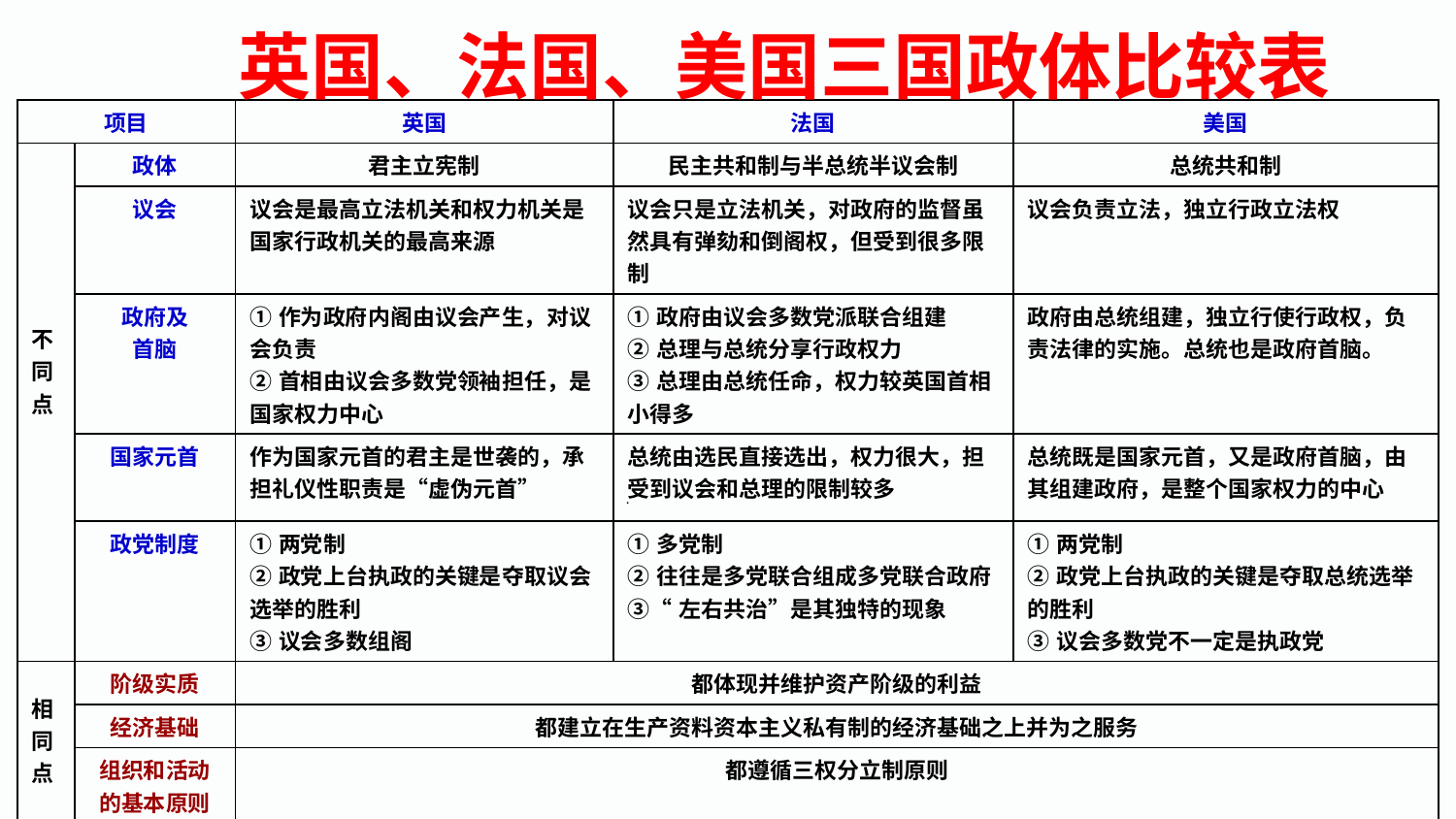

英国、法国、美国三国政体比较表
| 项目 |  | 英国 | 法国 | 美国 |
| --- | --- | --- | --- | --- |
| 不同点 | 政体 | 君主立宪制 | 民主共和制与半总统半议会制 | 总统共和制 |
|  | 议会 | 议会是最高立法机关和权力机关是国家行政机关的最高来源 | 议会只是立法机关，对政府的监督虽然具有弹劾和倒阁权，但受到很多限制 | 议会负责立法，独立行政立法权 |
|  | 政府及 首脑 | ①作为政府内阁由议会产生，对议会负责 ②首相由议会多数党领袖担任，是国家权力中心 | ①政府由议会多数党派联合组建 ②总理与总统分享行政权力 ③总理由总统任命，权力较英国首相小得多 | 政府由总统组建，独立行使行政权，负责法律的实施。总统也是政府首脑。 |
|  | 国家元首 | 作为国家元首的君主是世袭的，承担礼仪性职责是“虚伪元首” | 总统由选民直接选出，权力很大，担受到议会和总理的限制较多 | 总统既是国家元首，又是政府首脑，由其组建政府，是整个国家权力的中心 |
|  | 政党制度 | ①两党制 ②政党上台执政的关键是夺取议会选举的胜利 ③议会多数组阁 | ①多党制 ②往往是多党联合组成多党联合政府 ③“左右共治”是其独特的现象 | ①两党制 ②政党上台执政的关键是夺取总统选举的胜利 ③议会多数党不一定是执政党 |
| 相同点 | 阶级实质 | 都体现并维护资产阶级的利益 |  |  |
|  | 经济基础 | 都建立在生产资料资本主义私有制的经济基础之上并为之服务 |  |  |
|  | 组织和活动的基本原则 | 都遵循三权分立制原则 |  |  |